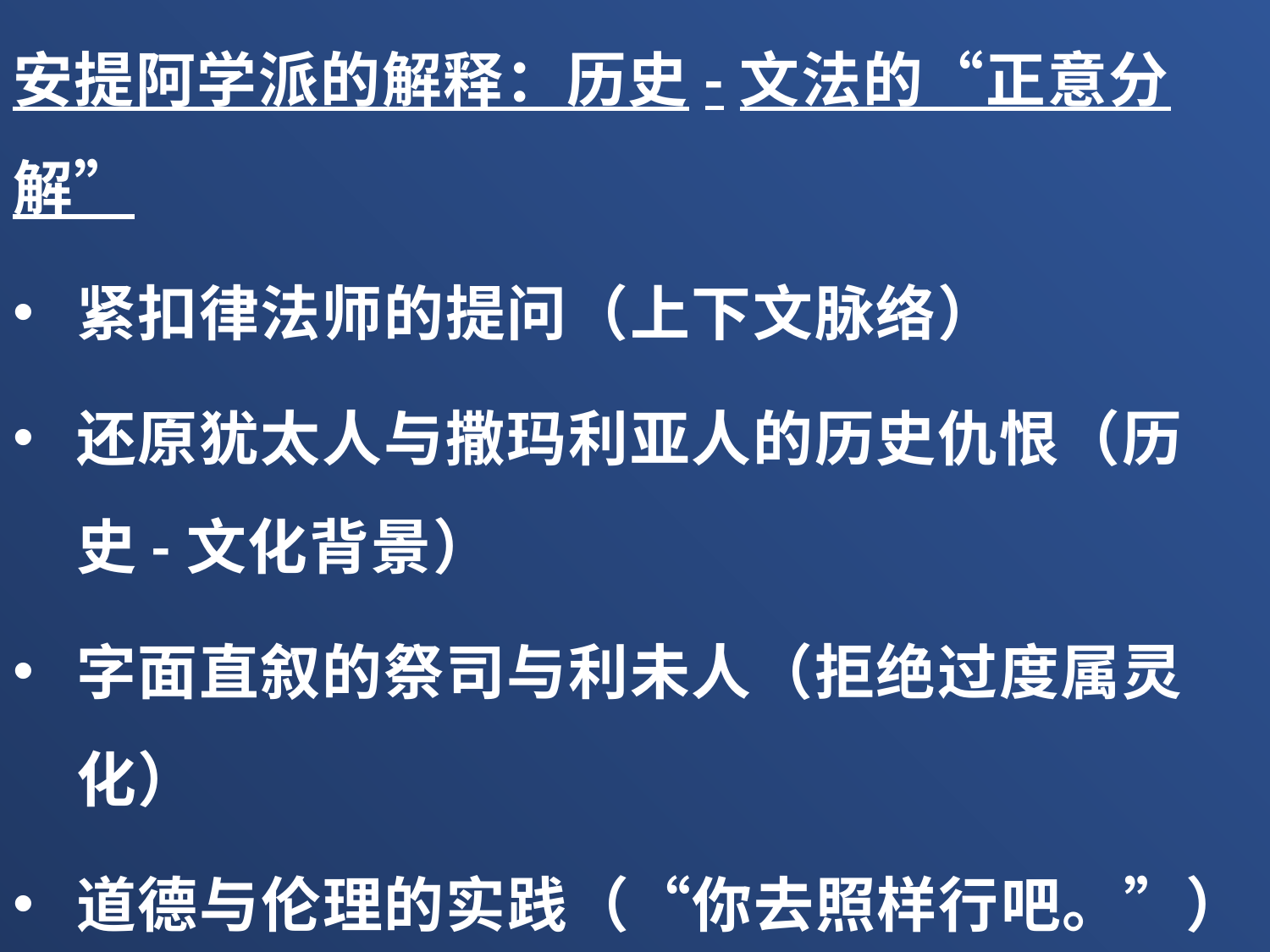

安提阿学派的解释：历史-文法的“正意分解”
紧扣律法师的提问（上下文脉络）
还原犹太人与撒玛利亚人的历史仇恨（历史-文化背景）
字面直叙的祭司与利未人（拒绝过度属灵化）
道德与伦理的实践（“你去照样行吧。”）